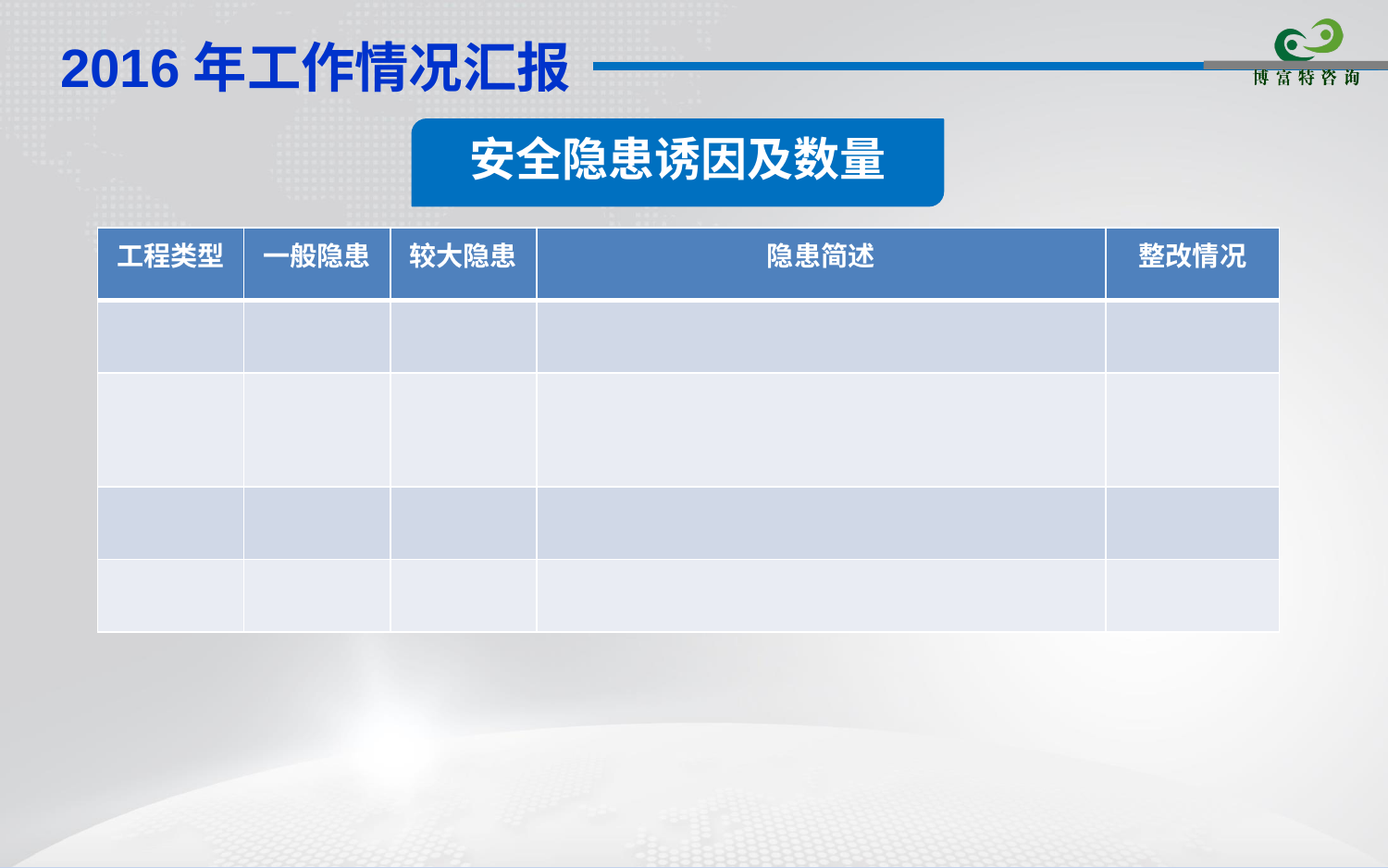

安全隐患诱因及数量
| 工程类型 | 一般隐患 | 较大隐患 | 隐患简述 | 整改情况 |
| --- | --- | --- | --- | --- |
|  |  |  |  |  |
|  |  |  |  |  |
|  |  |  |  |  |
|  |  |  |  |  |